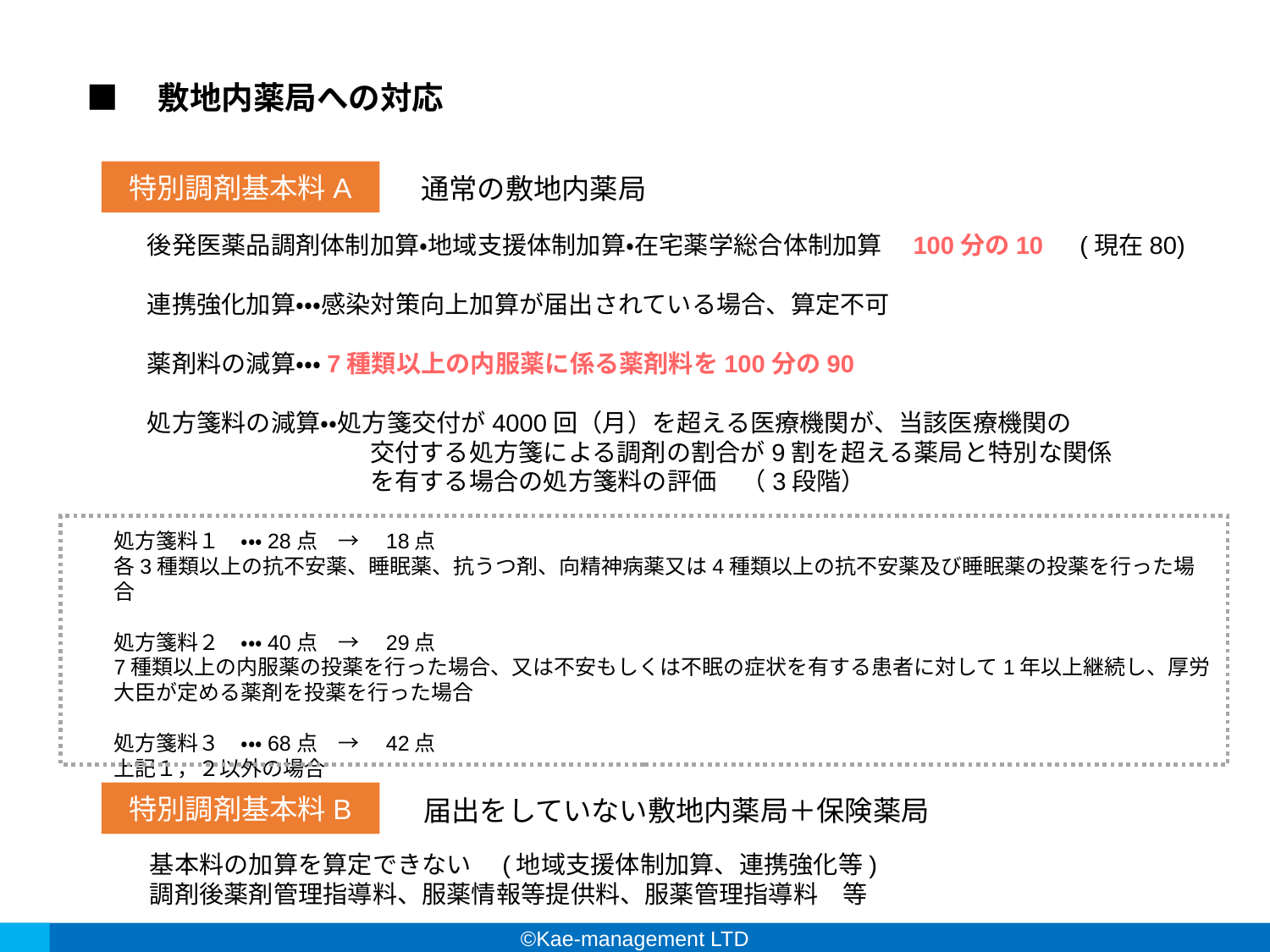

■　敷地内薬局への対応
特別調剤基本料A
通常の敷地内薬局
後発医薬品調剤体制加算・地域支援体制加算・在宅薬学総合体制加算　100分の10　(現在80)

連携強化加算・・・感染対策向上加算が届出されている場合、算定不可

薬剤料の減算・・・7種類以上の内服薬に係る薬剤料を100分の90

処方箋料の減算・・処方箋交付が4000回（月）を超える医療機関が、当該医療機関の
　　　　　　　　　交付する処方箋による調剤の割合が9割を超える薬局と特別な関係
　　　　　　　　　を有する場合の処方箋料の評価　（3段階）

処方箋料１　・・・28点　→　18点
各3種類以上の抗不安薬、睡眠薬、抗うつ剤、向精神病薬又は4種類以上の抗不安薬及び睡眠薬の投薬を行った場合

処方箋料２　・・・40点　→　29点
7種類以上の内服薬の投薬を行った場合、又は不安もしくは不眠の症状を有する患者に対して1年以上継続し、厚労大臣が定める薬剤を投薬を行った場合

処方箋料３　・・・68点　→　42点
上記１，２以外の場合
特別調剤基本料B
届出をしていない敷地内薬局＋保険薬局
基本料の加算を算定できない　(地域支援体制加算、連携強化等)
調剤後薬剤管理指導料、服薬情報等提供料、服薬管理指導料　等